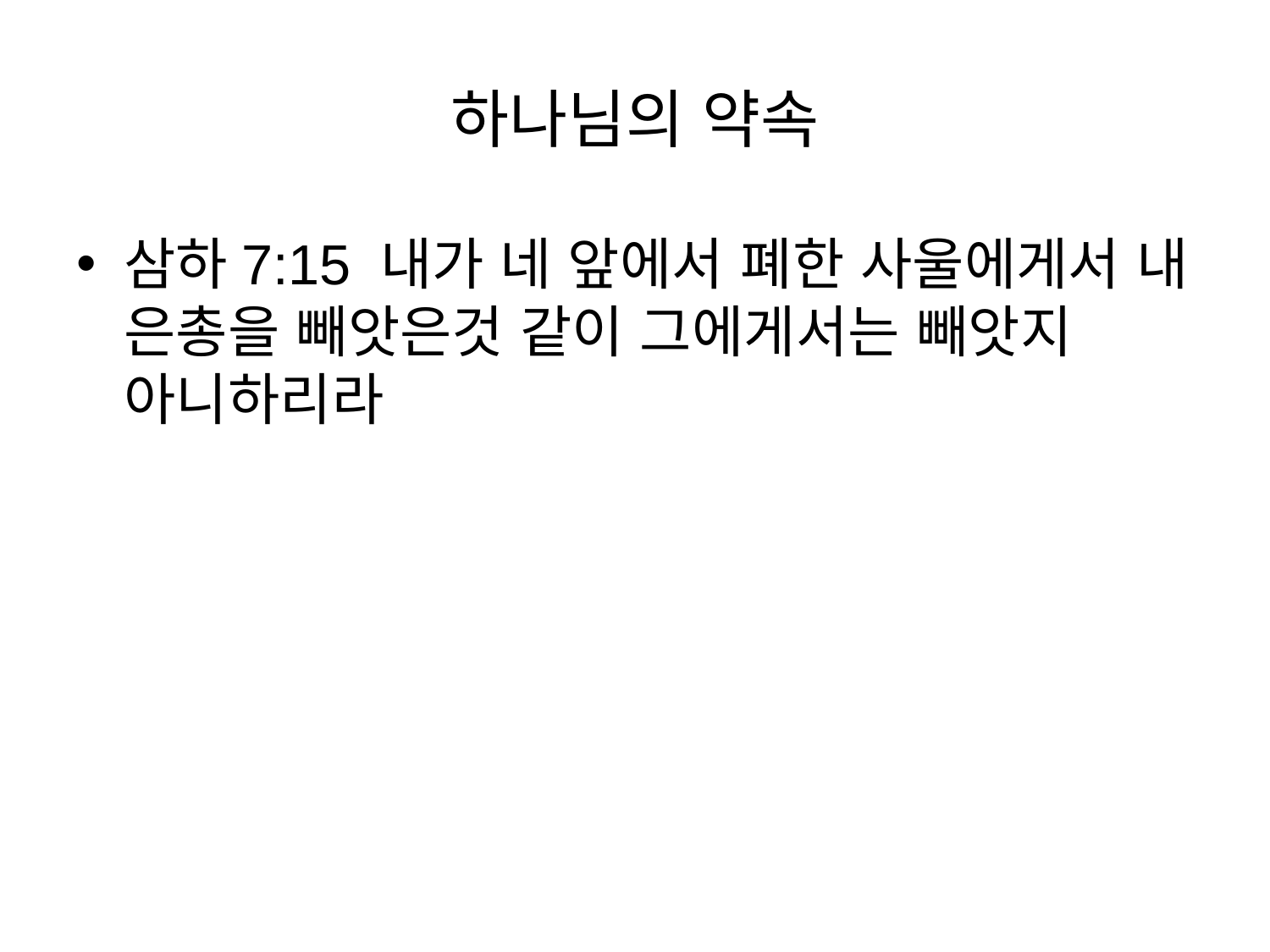

# 하나님의 약속
삼하7:15 내가 네 앞에서 폐한 사울에게서 내 은총을 빼앗은것 같이 그에게서는 빼앗지 아니하리라